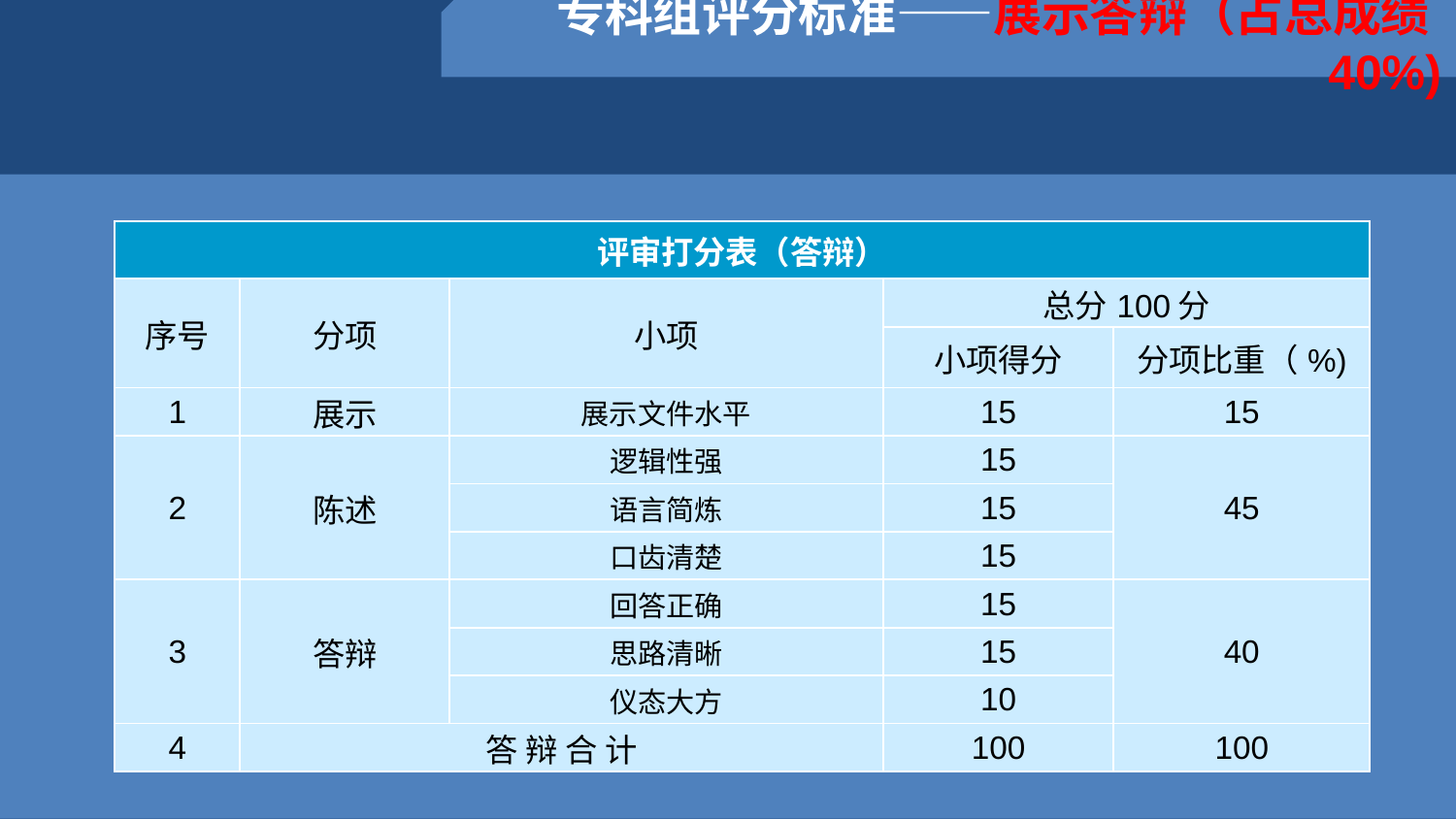

专科组评分标准——展示答辩（占总成绩40%)

| 评审打分表（答辩） |  |  |  |  |
| --- | --- | --- | --- | --- |
| 序号 | 分项 | 小项 | 总分100分 |  |
|  |  |  | 小项得分 | 分项比重（%) |
| 1 | 展示 | 展示文件水平 | 15 | 15 |
| 2 | 陈述 | 逻辑性强 | 15 | 45 |
|  |  | 语言简炼 | 15 |  |
|  |  | 口齿清楚 | 15 |  |
| 3 | 答辩 | 回答正确 | 15 | 40 |
|  |  | 思路清晰 | 15 |  |
|  |  | 仪态大方 | 10 |  |
| 4 | 答 辩 合 计 |  | 100 | 100 |